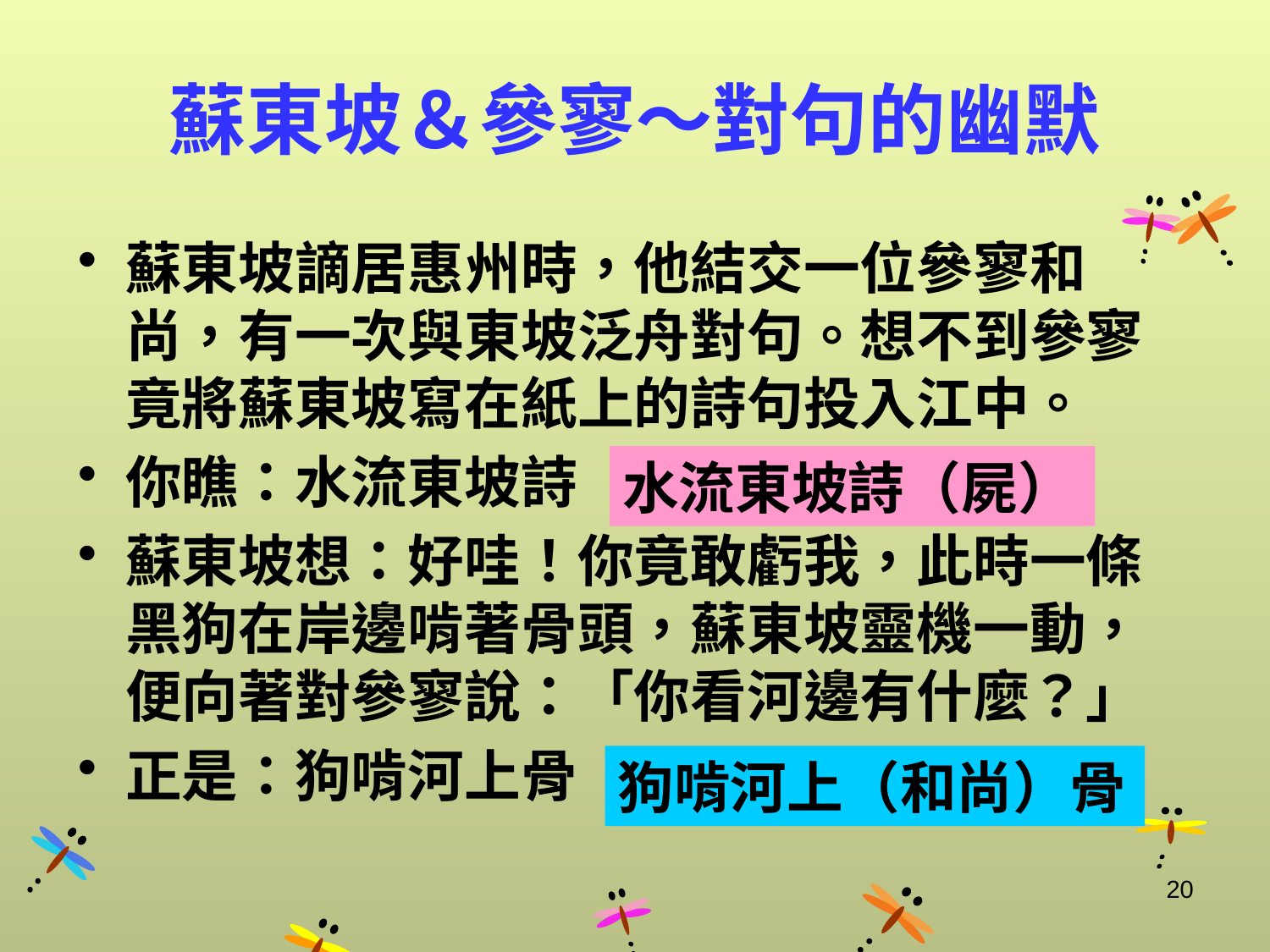

# 蘇東坡＆參寥～對句的幽默
蘇東坡謫居惠州時，他結交一位參寥和尚，有一次與東坡泛舟對句。想不到參寥竟將蘇東坡寫在紙上的詩句投入江中。
你瞧：水流東坡詩
蘇東坡想：好哇！你竟敢虧我，此時一條黑狗在岸邊啃著骨頭，蘇東坡靈機一動，便向著對參寥說：「你看河邊有什麼？」
正是：狗啃河上骨
水流東坡詩（屍）
狗啃河上（和尚）骨
20